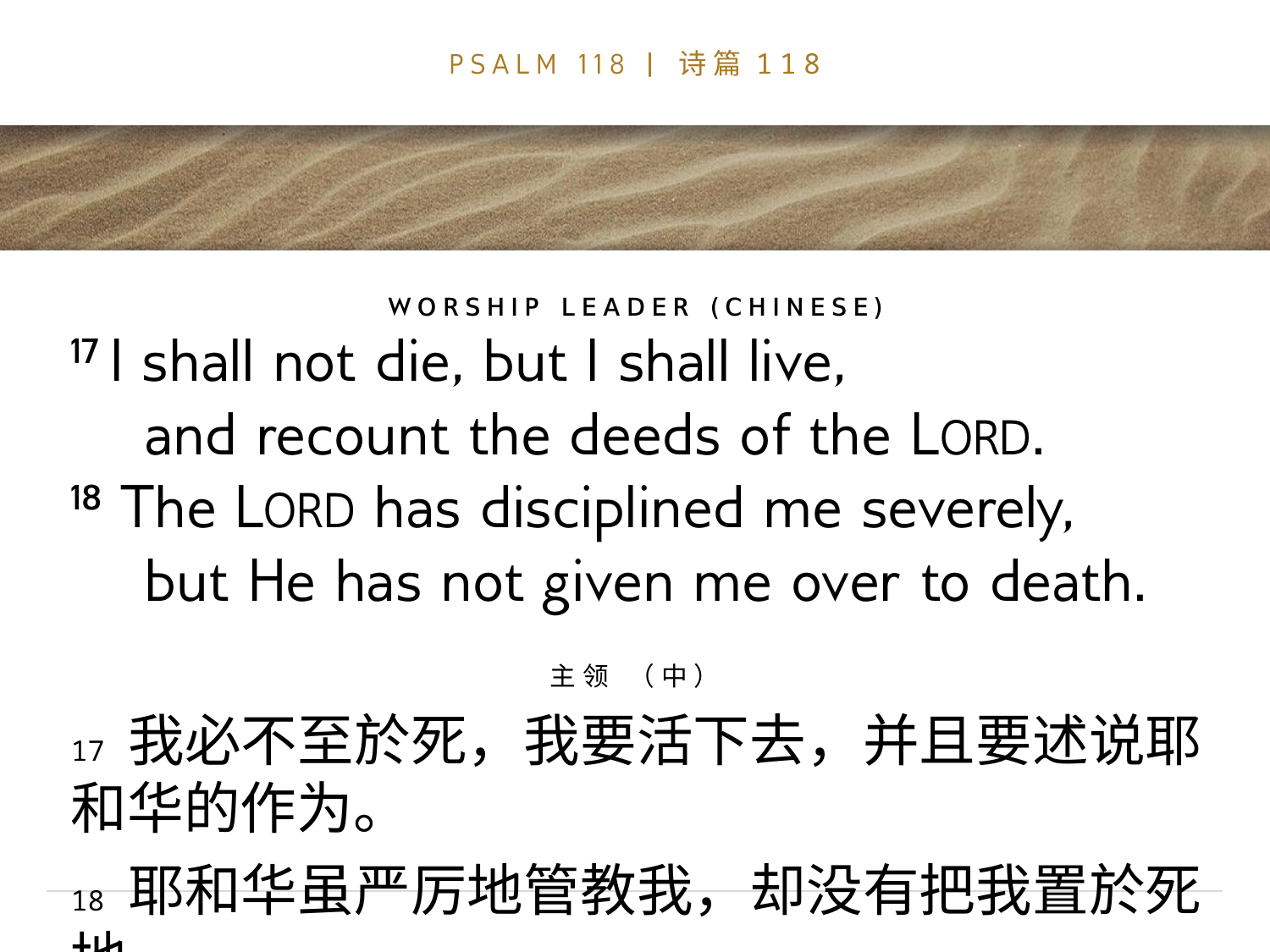

# PSALM 118 | 诗篇118
WORSHIP LEADER (CHINESE)
17 I shall not die, but I shall live,
    and recount the deeds of the LORD.
18 The LORD has disciplined me severely,
    but He has not given me over to death.
主领 （中）
17 我必不至於死，我要活下去，并且要述说耶和华的作为。
18 耶和华虽严厉地管教我，却没有把我置於死地。